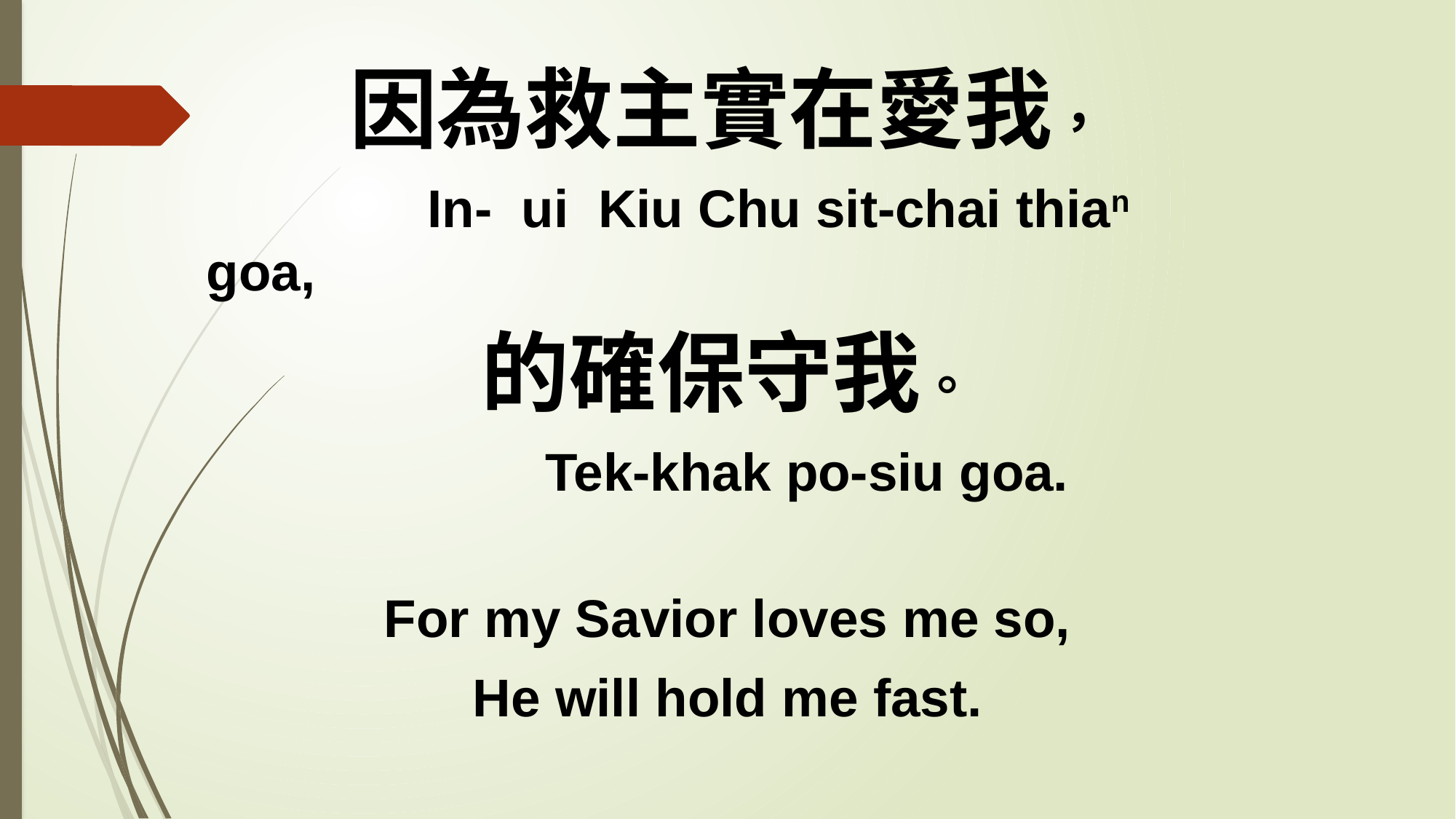

因為救主實在愛我，
               In-  ui  Kiu Chu sit-chai thian goa,
的確保守我。
                       Tek-khak po-siu goa.

For my Savior loves me so,
He will hold me fast.